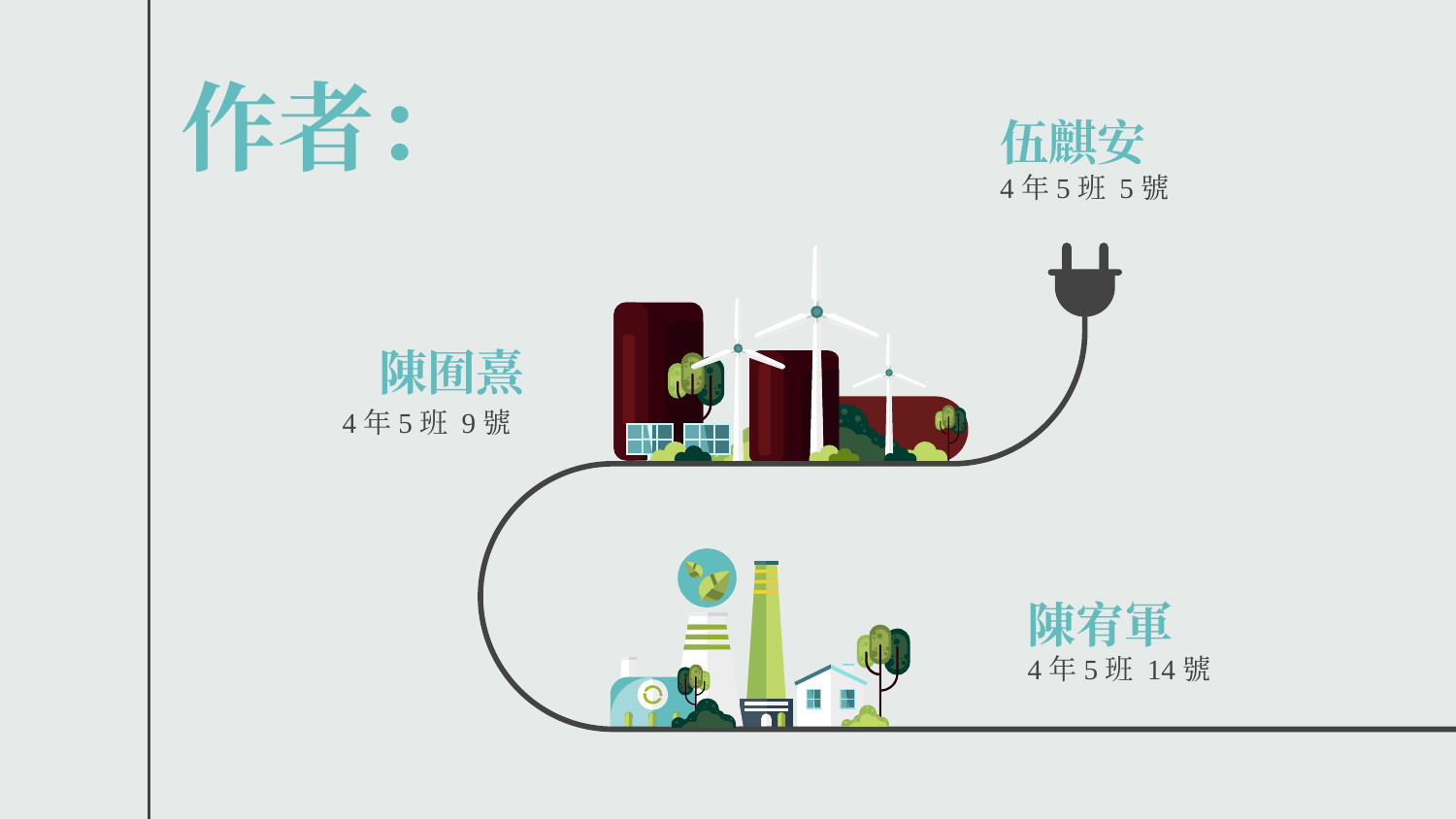

# 作者：
伍麒安
4年5班 5號

陳囿熹
4年5班 9號

陳宥軍
4年5班 14號